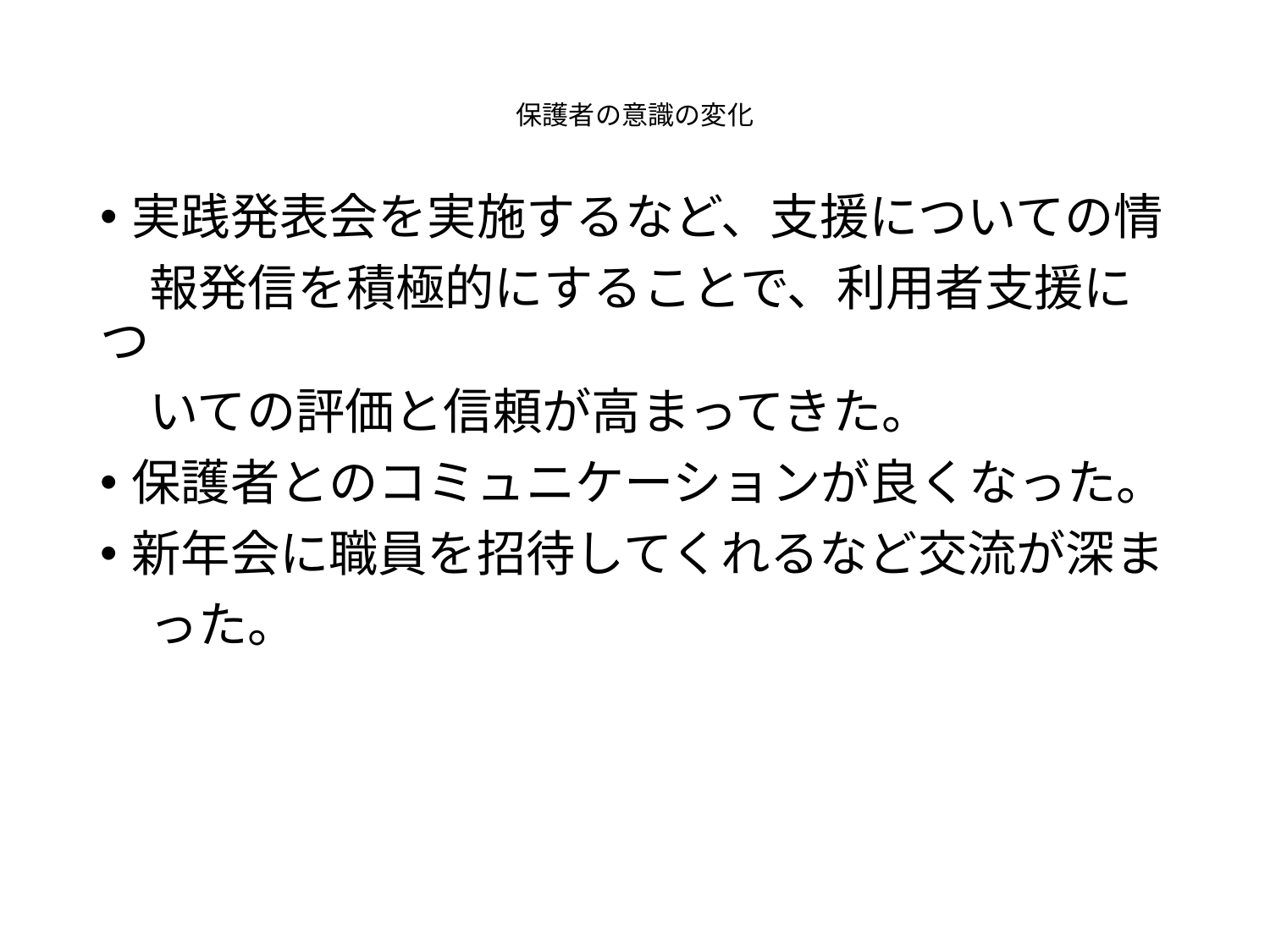

# 保護者の意識の変化
実践発表会を実施するなど、支援についての情
　報発信を積極的にすることで、利用者支援につ
　いての評価と信頼が高まってきた。
保護者とのコミュニケーションが良くなった。
新年会に職員を招待してくれるなど交流が深ま
　った。